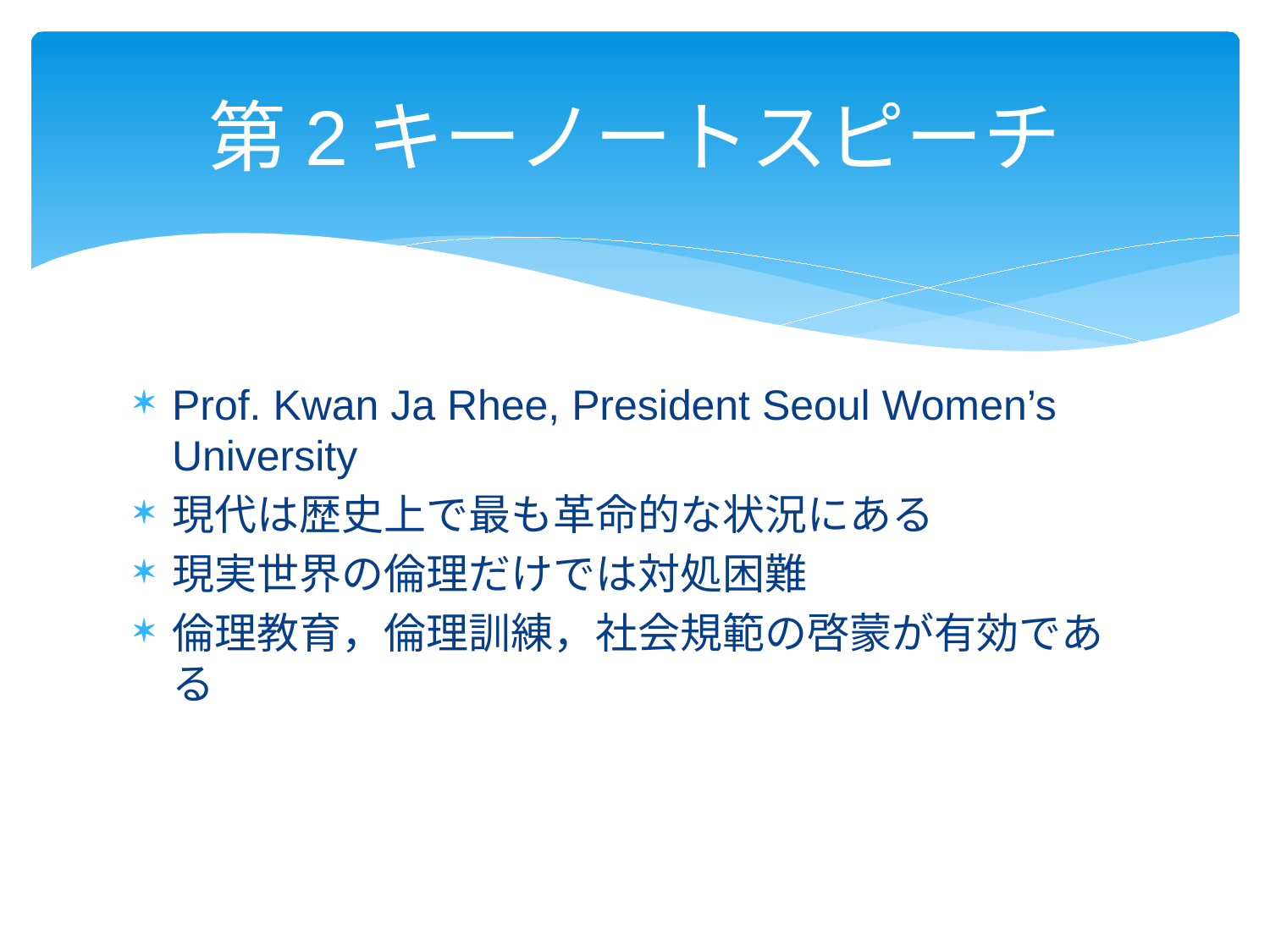

# 第2キーノートスピーチ
Prof. Kwan Ja Rhee, President Seoul Women’s University
現代は歴史上で最も革命的な状況にある
現実世界の倫理だけでは対処困難
倫理教育，倫理訓練，社会規範の啓蒙が有効である